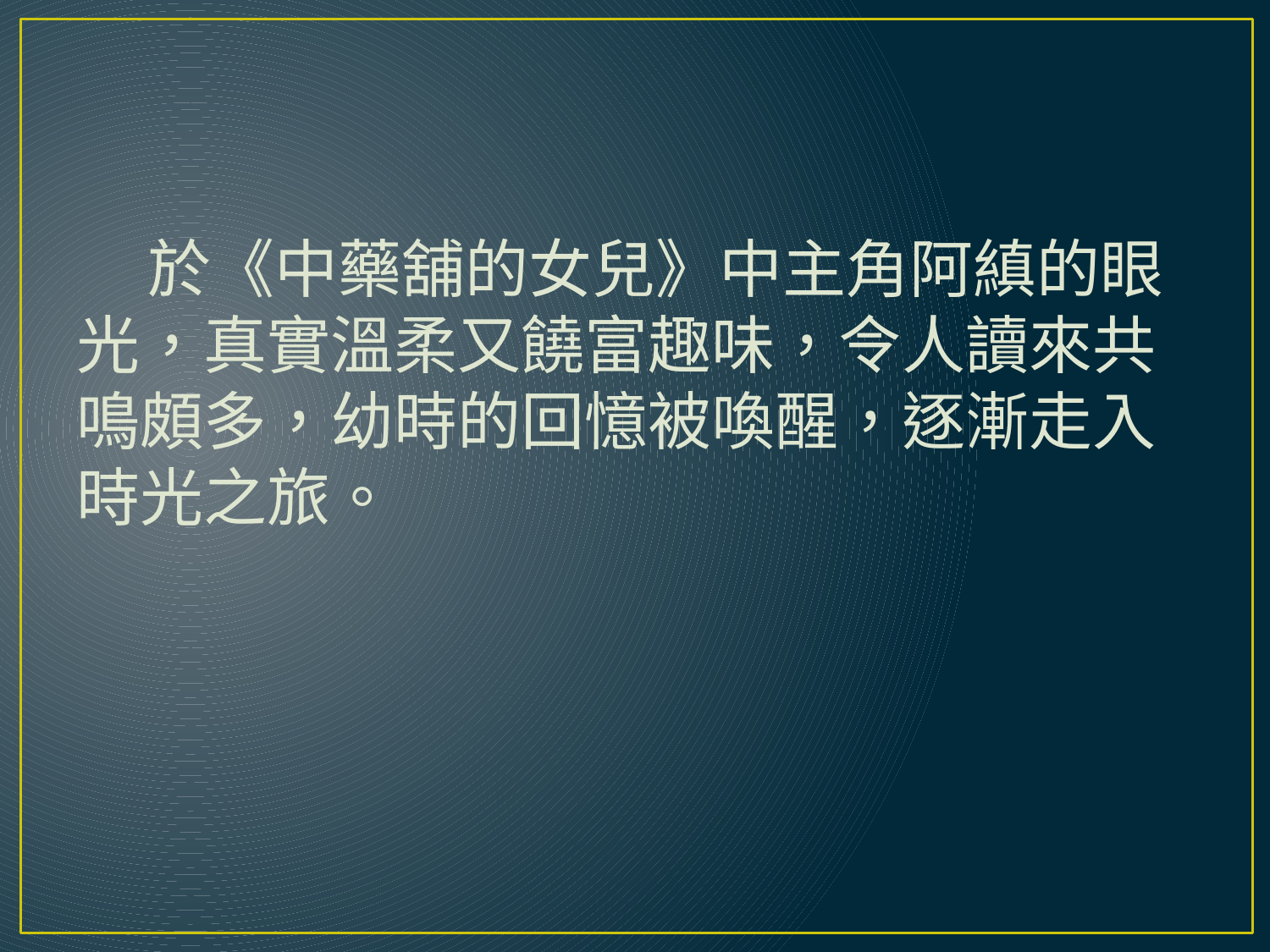

#
    於《中藥舖的女兒》中主角阿縝的眼光，真實溫柔又饒富趣味，令人讀來共鳴頗多，幼時的回憶被喚醒，逐漸走入時光之旅。